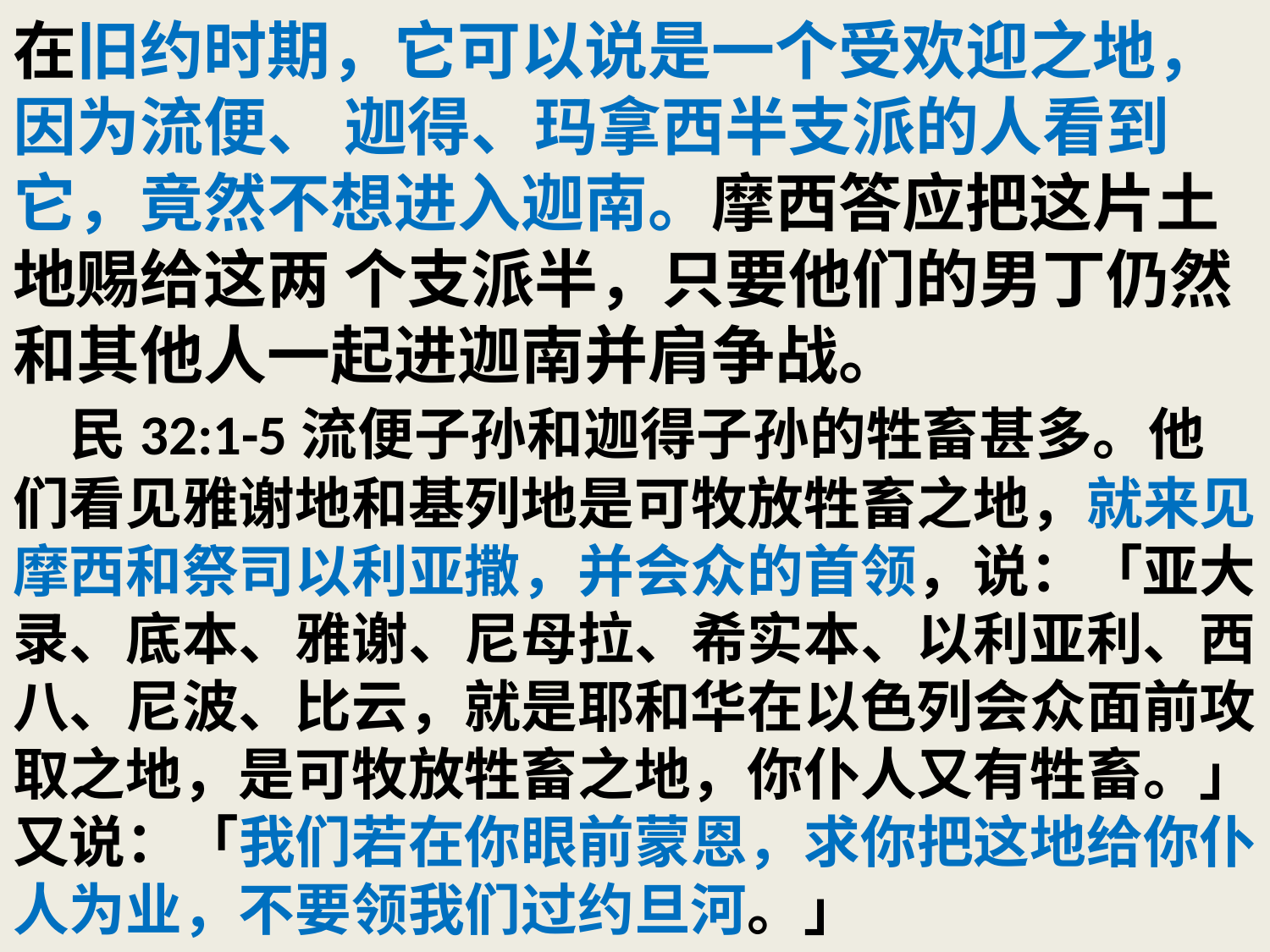

# 在旧约时期，它可以说是一个受欢迎之地，因为流便、 迦得、玛拿西半支派的人看到它，竟然不想进入迦南。摩西答应把这片土地赐给这两 个支派半，只要他们的男丁仍然和其他人一起进迦南并肩争战。 民32:1-5流便子孙和迦得子孙的牲畜甚多。他们看见雅谢地和基列地是可牧放牲畜之地，就来见摩西和祭司以利亚撒，并会众的首领，说：「亚大录、底本、雅谢、尼母拉、希实本、以利亚利、西八、尼波、比云，就是耶和华在以色列会众面前攻取之地，是可牧放牲畜之地，你仆人又有牲畜。」又说：「我们若在你眼前蒙恩，求你把这地给你仆人为业，不要领我们过约旦河。」